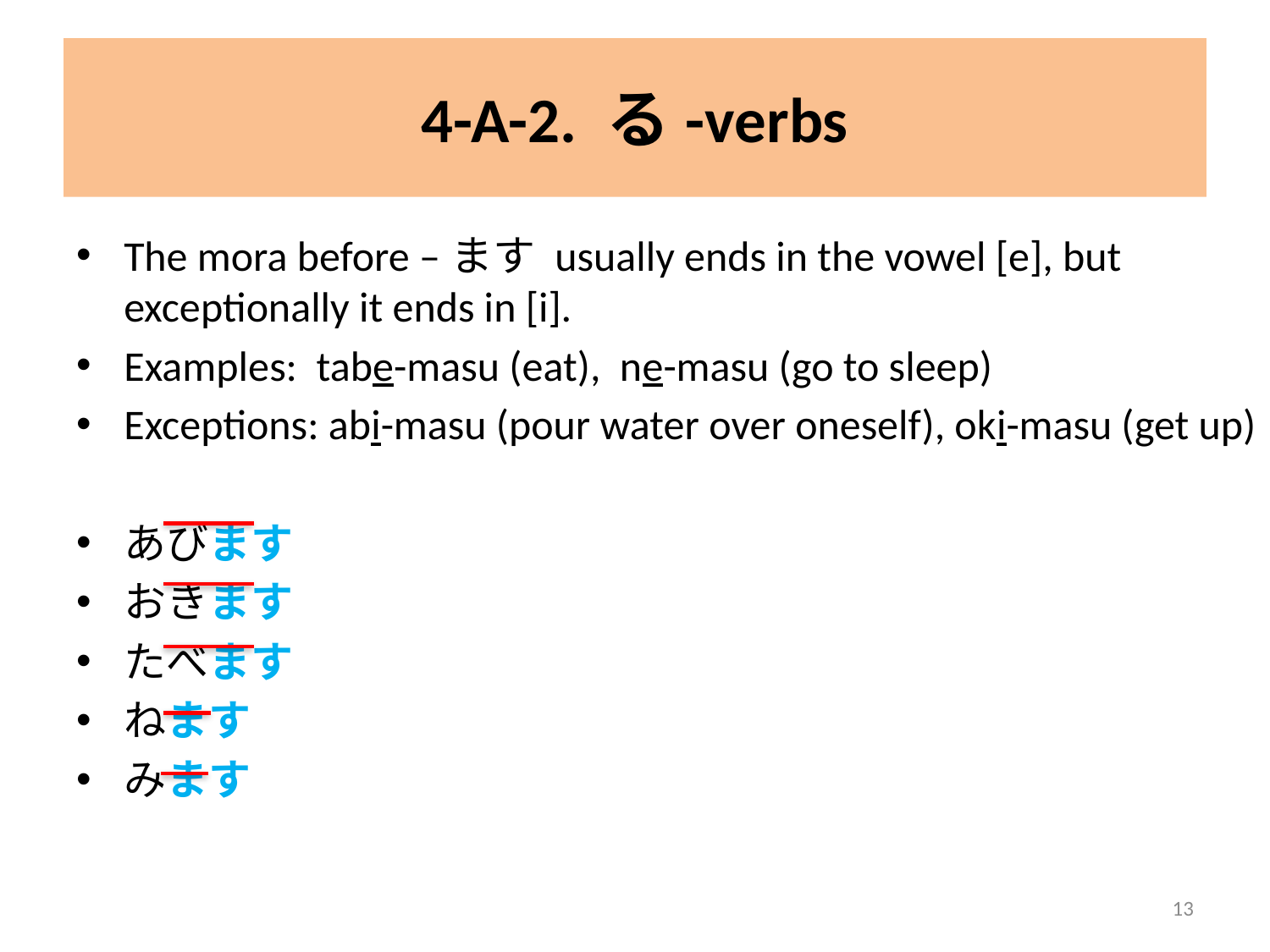

# 4-A-2. る-verbs
The mora before –ます usually ends in the vowel [e], but exceptionally it ends in [i].
Examples:  tabe-masu (eat),  ne-masu (go to sleep)
Exceptions: abi-masu (pour water over oneself), oki-masu (get up)

あびます
おきます
たべます
ねます
みます

13